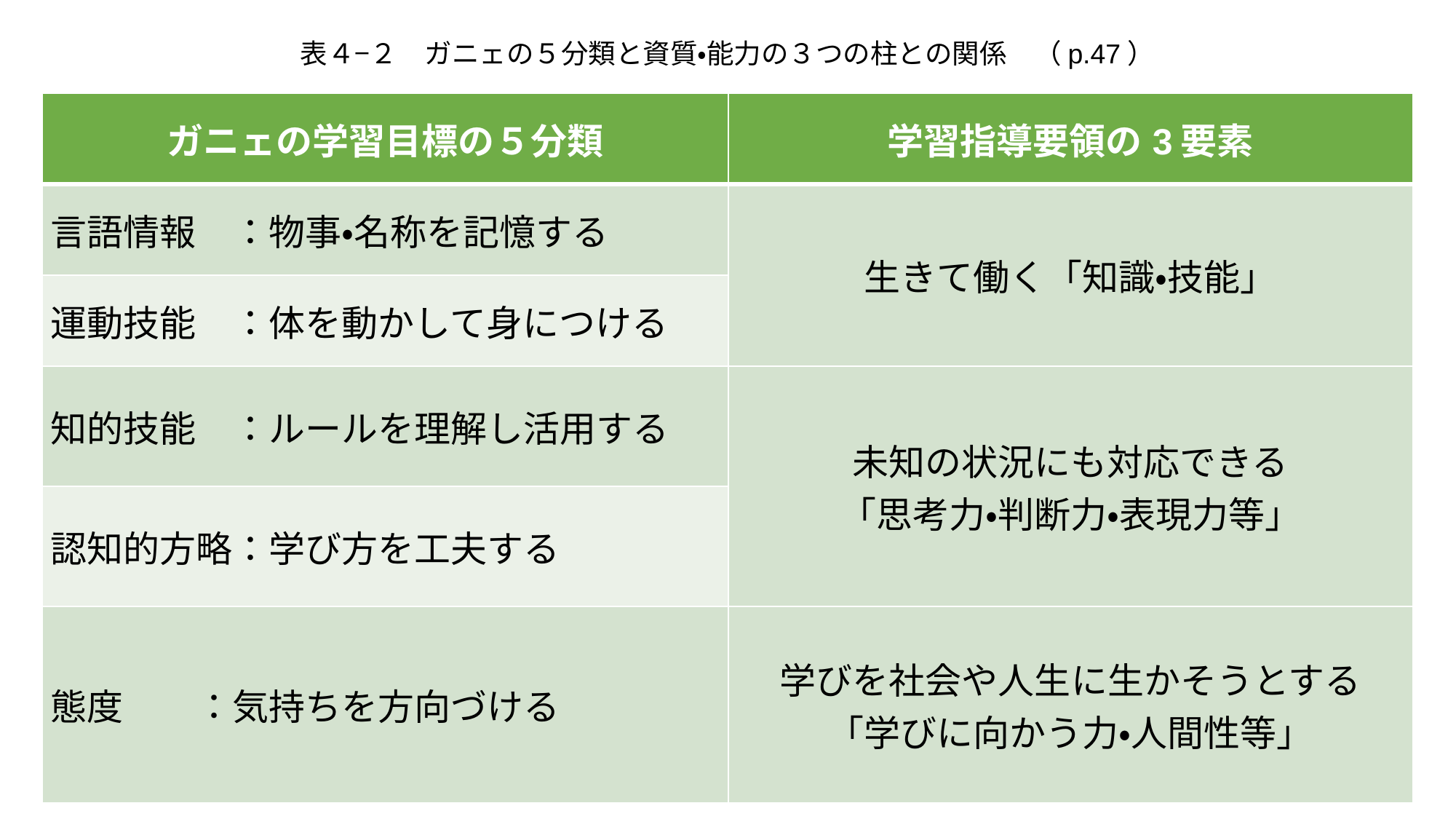

表４−２　ガニェの５分類と資質・能力の３つの柱との関係　（p.47）
| ガニェの学習目標の５分類 | 学習指導要領の3要素 |
| --- | --- |
| 言語情報　：物事・名称を記憶する | 生きて働く「知識・技能」 |
| 運動技能　：体を動かして身につける |  |
| 知的技能　：ルールを理解し活用する | 未知の状況にも対応できる 「思考力・判断力・表現力等」 |
| 認知的方略：学び方を工夫する |  |
| 態度　　：気持ちを方向づける | 学びを社会や人生に生かそうとする 「学びに向かう力・人間性等」 |